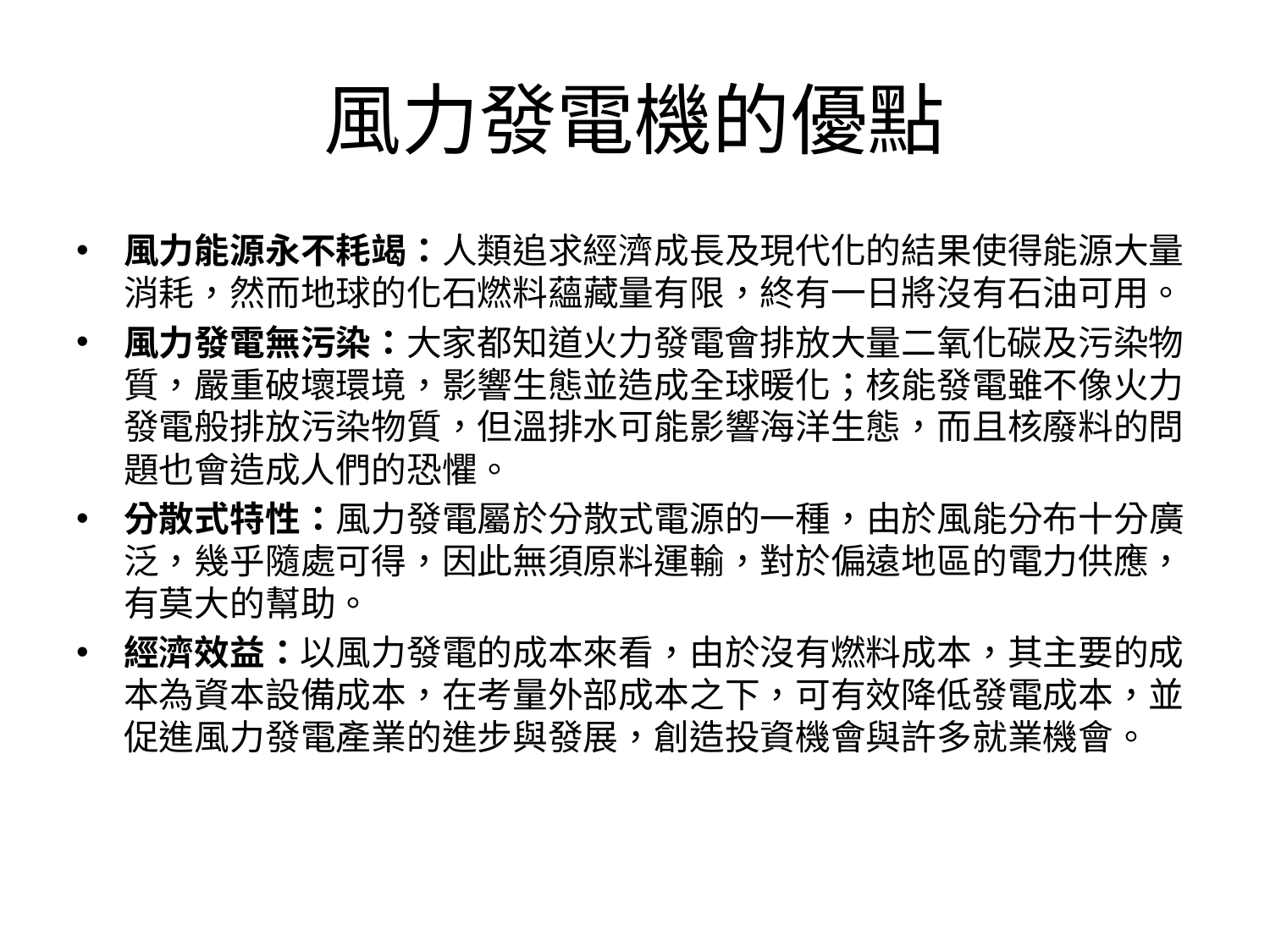

# 風力發電機的優點
風力能源永不耗竭：人類追求經濟成長及現代化的結果使得能源大量消耗，然而地球的化石燃料蘊藏量有限，終有一日將沒有石油可用。
風力發電無污染：大家都知道火力發電會排放大量二氧化碳及污染物質，嚴重破壞環境，影響生態並造成全球暖化；核能發電雖不像火力發電般排放污染物質，但溫排水可能影響海洋生態，而且核廢料的問題也會造成人們的恐懼。
分散式特性：風力發電屬於分散式電源的一種，由於風能分布十分廣泛，幾乎隨處可得，因此無須原料運輸，對於偏遠地區的電力供應，有莫大的幫助。
經濟效益：以風力發電的成本來看，由於沒有燃料成本，其主要的成本為資本設備成本，在考量外部成本之下，可有效降低發電成本，並促進風力發電產業的進步與發展，創造投資機會與許多就業機會。